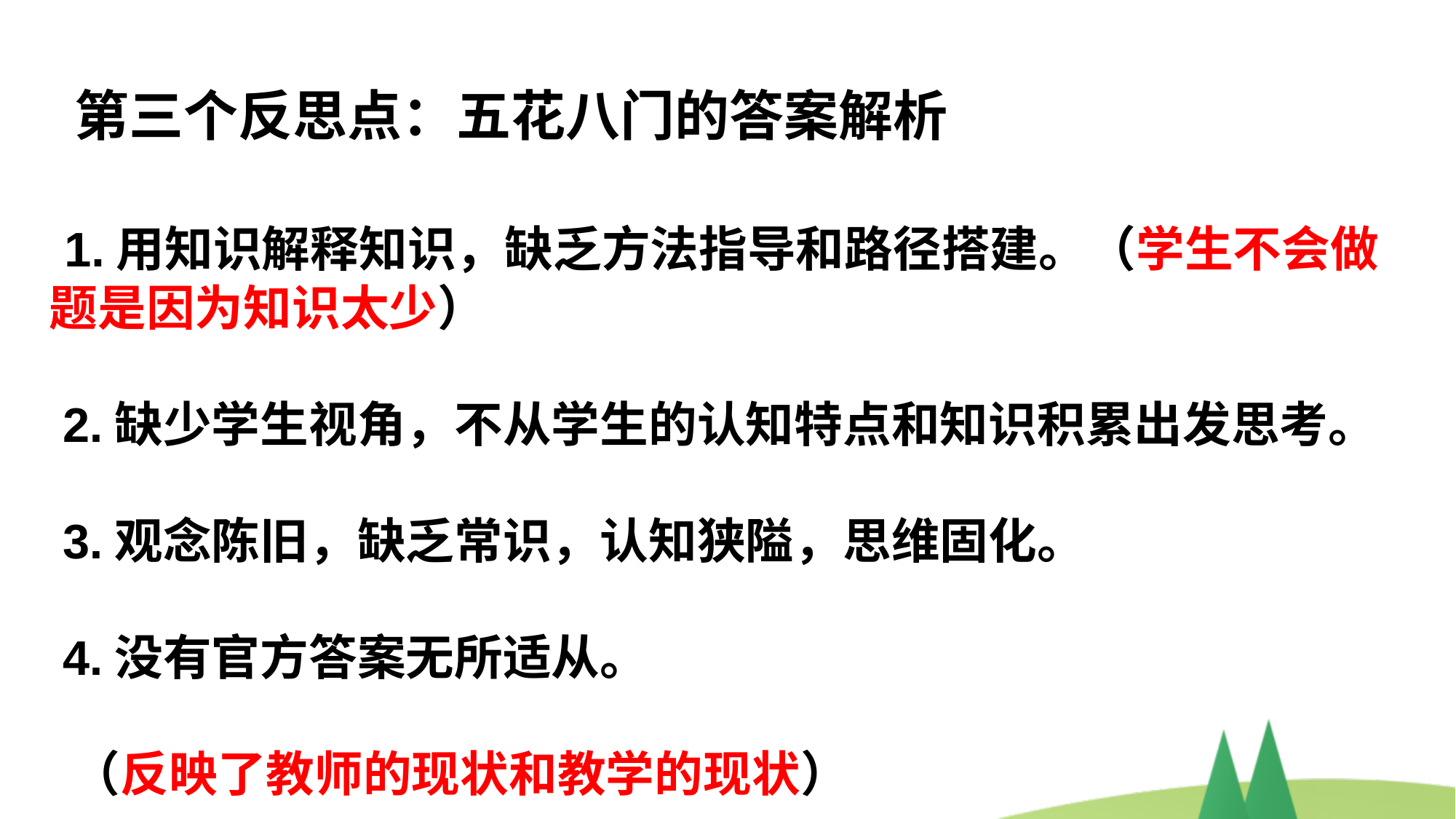

第三个反思点：五花八门的答案解析

 1.用知识解释知识，缺乏方法指导和路径搭建。（学生不会做题是因为知识太少）

 2.缺少学生视角，不从学生的认知特点和知识积累出发思考。

 3.观念陈旧，缺乏常识，认知狭隘，思维固化。

 4.没有官方答案无所适从。

 （反映了教师的现状和教学的现状）